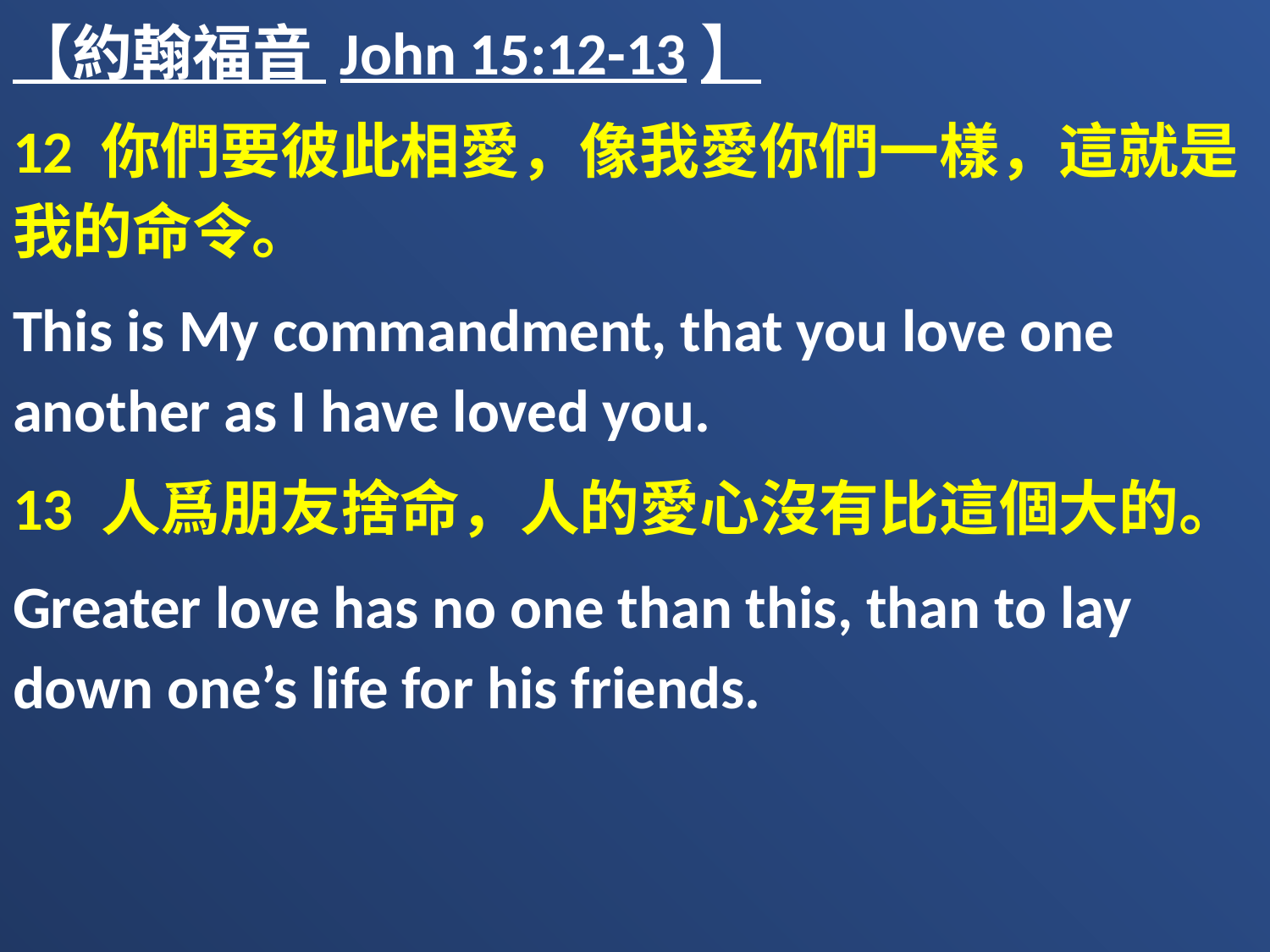

【約翰福音 John 15:12-13】
12 你們要彼此相愛，像我愛你們一樣，這就是我的命令。
This is My commandment, that you love one another as I have loved you.
13 人爲朋友捨命，人的愛心沒有比這個大的。
Greater love has no one than this, than to lay down one’s life for his friends.